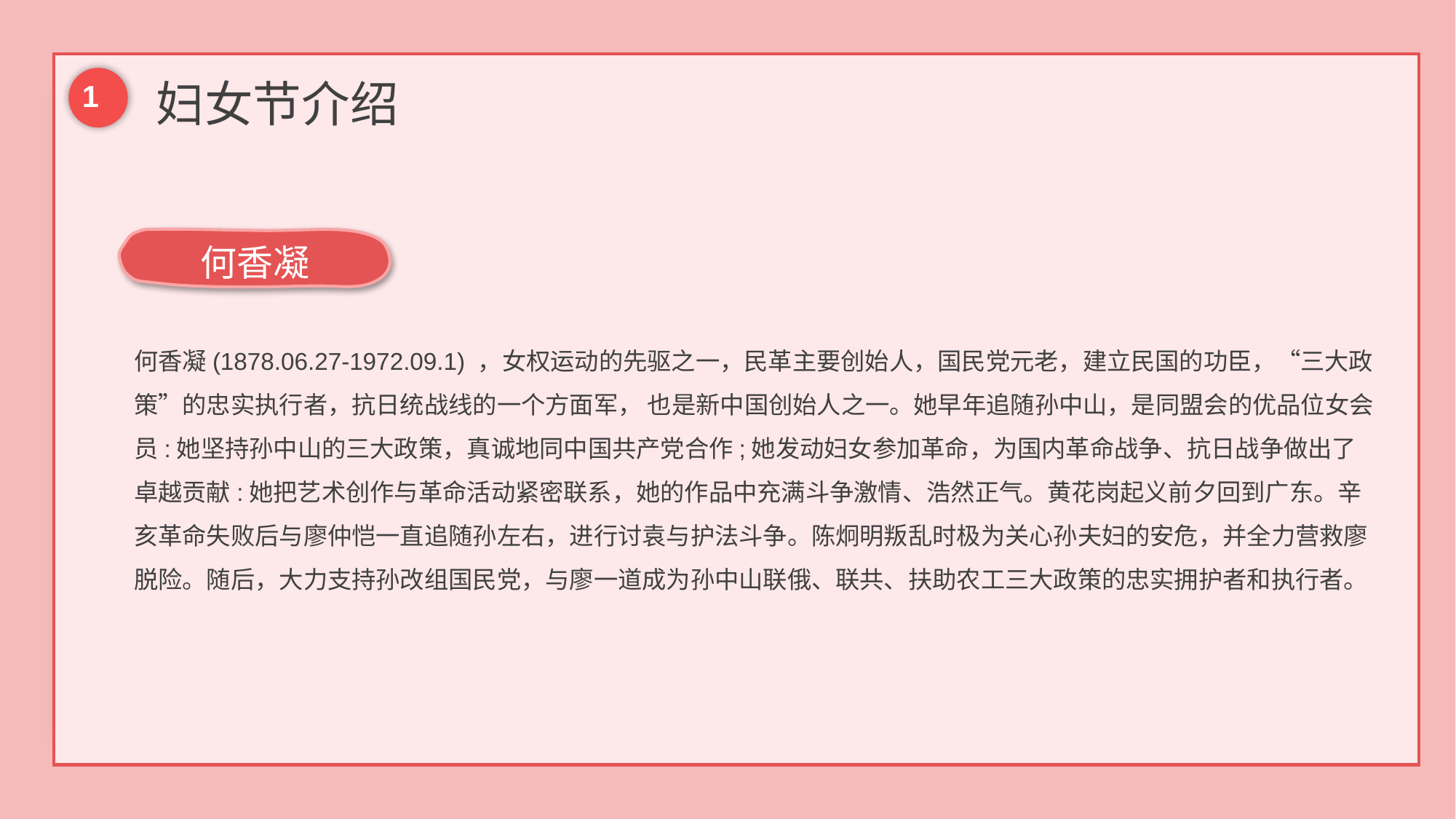

1
妇女节介绍

何香凝
何香凝(1878.06.27-1972.09.1) ，女权运动的先驱之一，民革主要创始人，国民党元老，建立民国的功臣，“三大政策”的忠实执行者，抗日统战线的一个方面军， 也是新中国创始人之一。她早年追随孙中山，是同盟会的优品位女会员:她坚持孙中山的三大政策，真诚地同中国共产党合作;她发动妇女参加革命，为国内革命战争、抗日战争做出了卓越贡献:她把艺术创作与革命活动紧密联系，她的作品中充满斗争激情、浩然正气。黄花岗起义前夕回到广东。辛亥革命失败后与廖仲恺一直追随孙左右，进行讨袁与护法斗争。陈炯明叛乱时极为关心孙夫妇的安危，并全力营救廖脱险。随后，大力支持孙改组国民党，与廖一道成为孙中山联俄、联共、扶助农工三大政策的忠实拥护者和执行者。